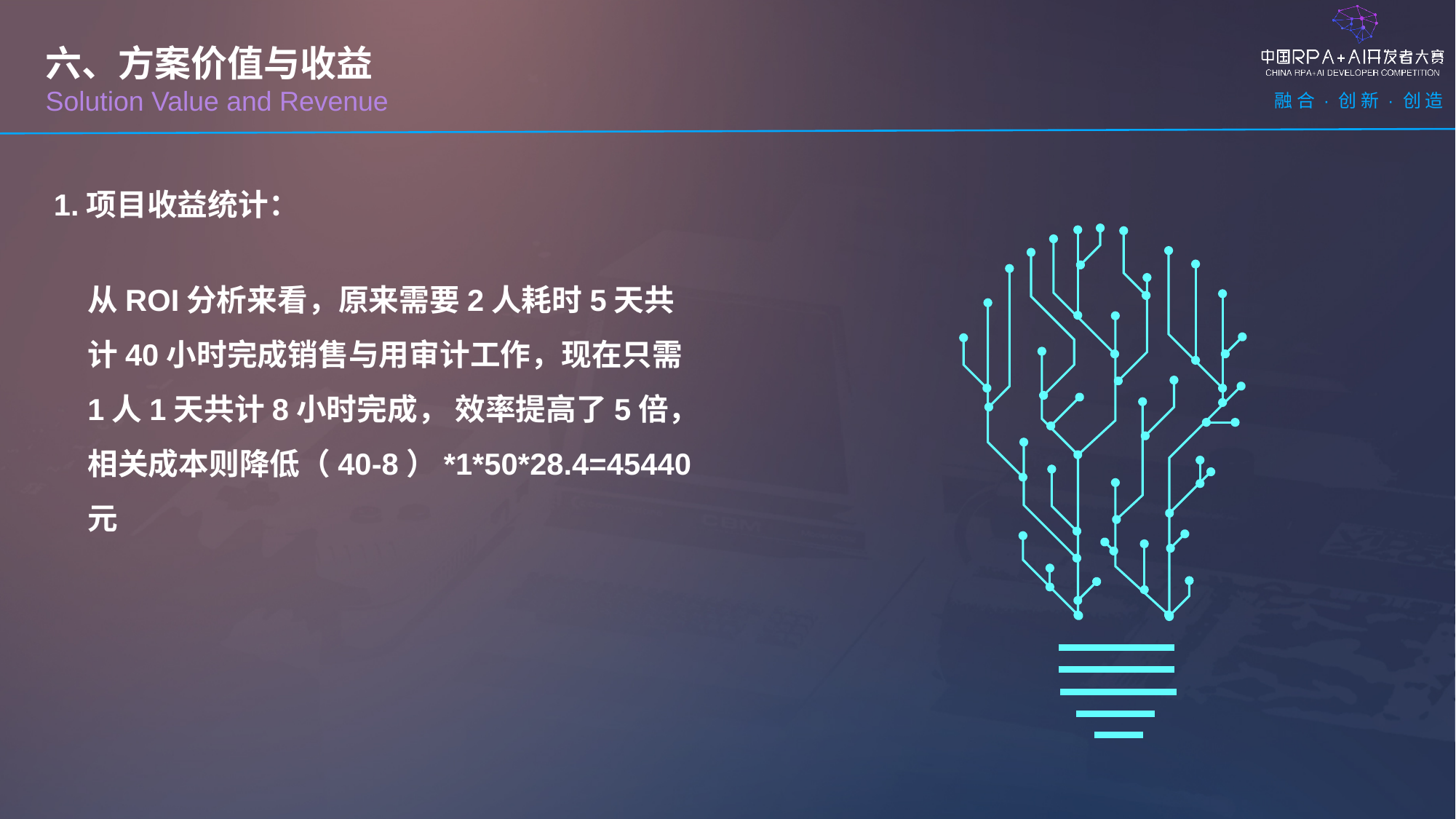

六、方案价值与收益
Solution Value and Revenue
1.项目收益统计：

从ROI分析来看，原来需要2人耗时5天共计40小时完成销售与用审计工作，现在只需1人1天共计8小时完成， 效率提高了5倍，相关成本则降低（40-8）*1*50*28.4=45440元